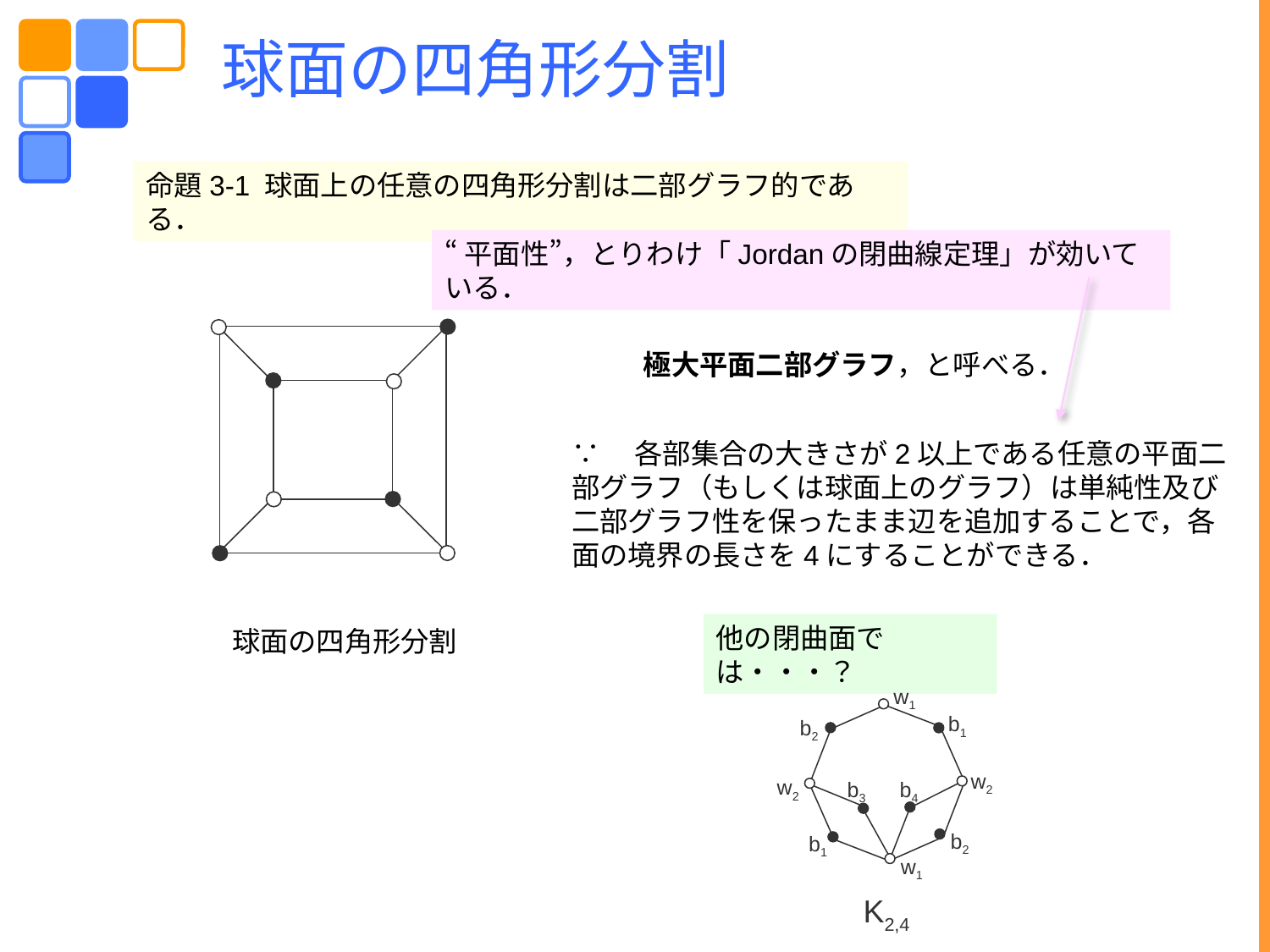

球面の四角形分割
命題3-1 球面上の任意の四角形分割は二部グラフ的である．
“平面性”，とりわけ「Jordanの閉曲線定理」が効いている．

極大平面二部グラフ，と呼べる．
∵　各部集合の大きさが2以上である任意の平面二部グラフ（もしくは球面上のグラフ）は単純性及び二部グラフ性を保ったまま辺を追加することで，各面の境界の長さを4にすることができる．
他の閉曲面では・・・？
球面の四角形分割
w1

K2,4
b1
b2
w2
w2
b3
b4
b2
b1
w1